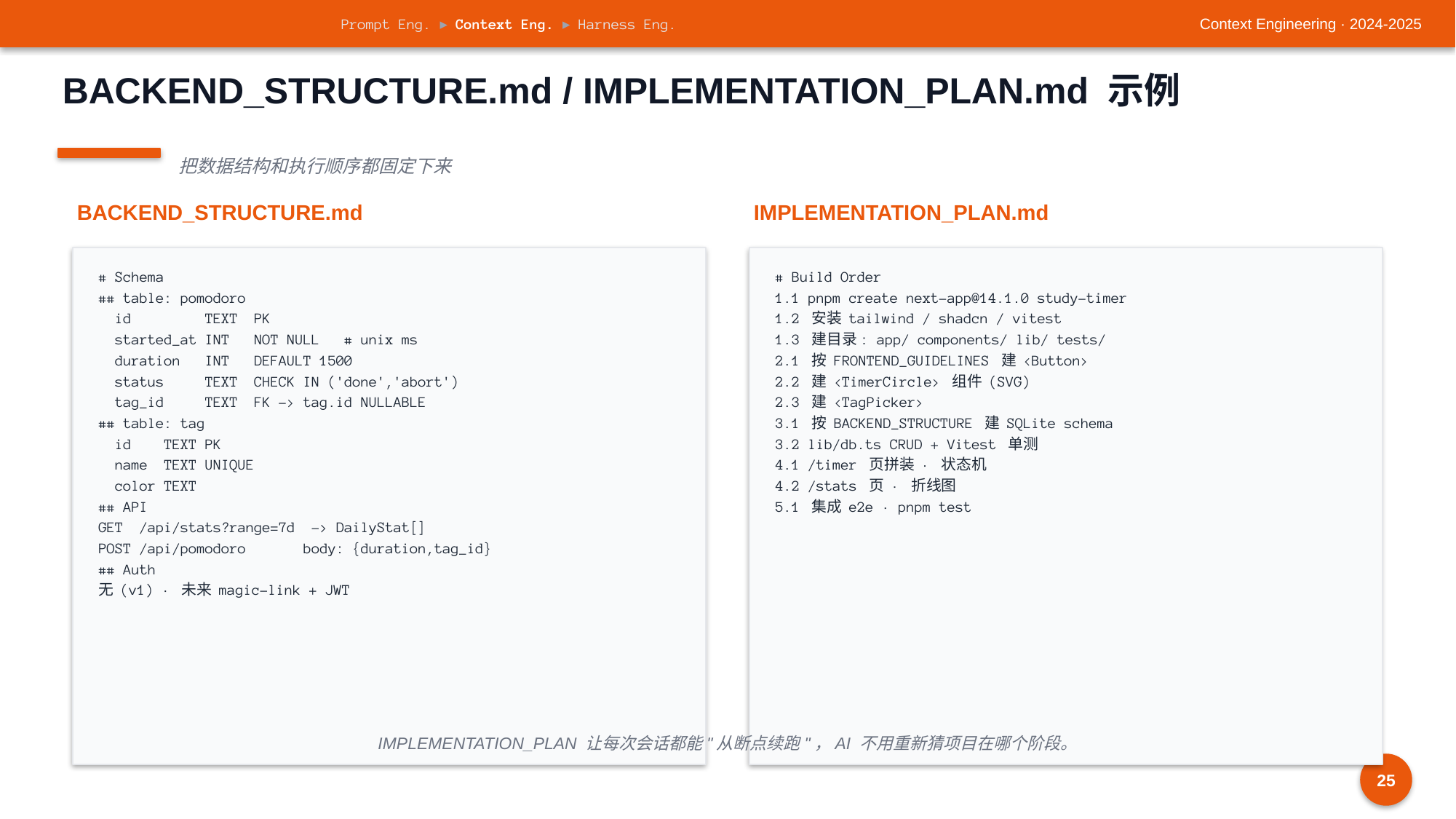

Prompt Eng.  ▸  Context Eng.  ▸  Harness Eng.
Context Engineering · 2024-2025
BACKEND_STRUCTURE.md / IMPLEMENTATION_PLAN.md 示例
把数据结构和执行顺序都固定下来

BACKEND_STRUCTURE.md
IMPLEMENTATION_PLAN.md

# Schema
## table: pomodoro
  id         TEXT  PK
  started_at INT   NOT NULL   # unix ms
  duration   INT   DEFAULT 1500
  status     TEXT  CHECK IN ('done','abort')
  tag_id     TEXT  FK -> tag.id NULLABLE
## table: tag
  id    TEXT PK
  name  TEXT UNIQUE
  color TEXT
## API
GET  /api/stats?range=7d  -> DailyStat[]
POST /api/pomodoro       body: {duration,tag_id}
## Auth
无 (v1) · 未来 magic-link + JWT
# Build Order
1.1 pnpm create next-app@14.1.0 study-timer
1.2 安装 tailwind / shadcn / vitest
1.3 建目录: app/ components/ lib/ tests/
2.1 按 FRONTEND_GUIDELINES 建 <Button>
2.2 建 <TimerCircle> 组件 (SVG)
2.3 建 <TagPicker>
3.1 按 BACKEND_STRUCTURE 建 SQLite schema
3.2 lib/db.ts CRUD + Vitest 单测
4.1 /timer 页拼装 · 状态机
4.2 /stats 页 · 折线图
5.1 集成 e2e · pnpm test
IMPLEMENTATION_PLAN 让每次会话都能"从断点续跑"，AI 不用重新猜项目在哪个阶段。

25